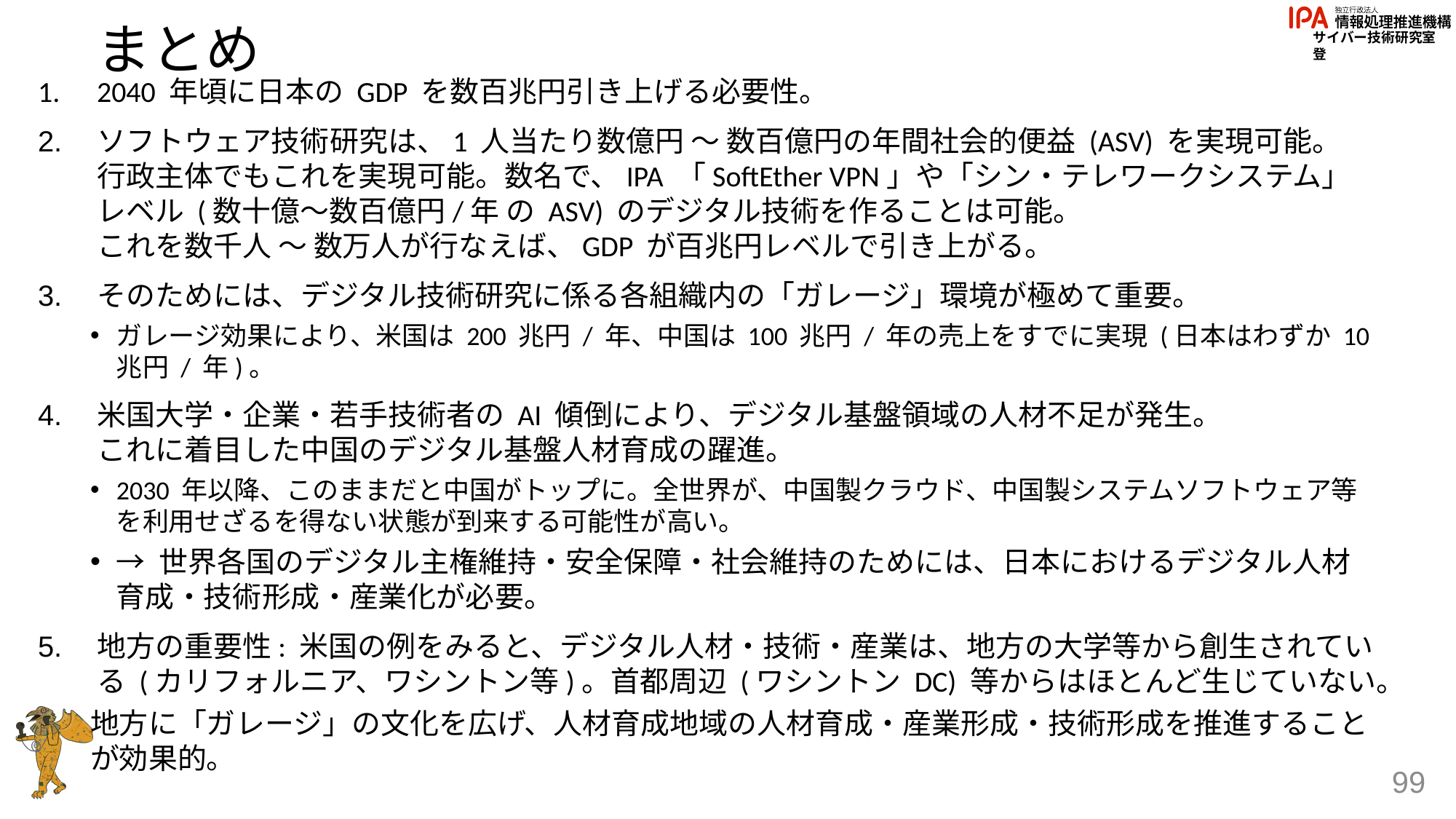

# まとめ
2040 年頃に日本の GDP を数百兆円引き上げる必要性。
ソフトウェア技術研究は、1 人当たり数億円 ～ 数百億円の年間社会的便益 (ASV) を実現可能。
行政主体でもこれを実現可能。数名で、IPA 「SoftEther VPN」や「シン・テレワークシステム」レベル (数十億～数百億円/年 の ASV) のデジタル技術を作ることは可能。
これを数千人 ～ 数万人が行なえば、GDP が百兆円レベルで引き上がる。
そのためには、デジタル技術研究に係る各組織内の「ガレージ」環境が極めて重要。
ガレージ効果により、米国は 200 兆円 / 年、中国は 100 兆円 / 年の売上をすでに実現 (日本はわずか 10 兆円 / 年)。
米国大学・企業・若手技術者の AI 傾倒により、デジタル基盤領域の人材不足が発生。
これに着目した中国のデジタル基盤人材育成の躍進。
2030 年以降、このままだと中国がトップに。全世界が、中国製クラウド、中国製システムソフトウェア等を利用せざるを得ない状態が到来する可能性が高い。
→ 世界各国のデジタル主権維持・安全保障・社会維持のためには、日本におけるデジタル人材育成・技術形成・産業化が必要。
地方の重要性: 米国の例をみると、デジタル人材・技術・産業は、地方の大学等から創生されている (カリフォルニア、ワシントン等)。首都周辺 (ワシントン DC) 等からはほとんど生じていない。
地方に「ガレージ」の文化を広げ、人材育成地域の人材育成・産業形成・技術形成を推進することが効果的。

99